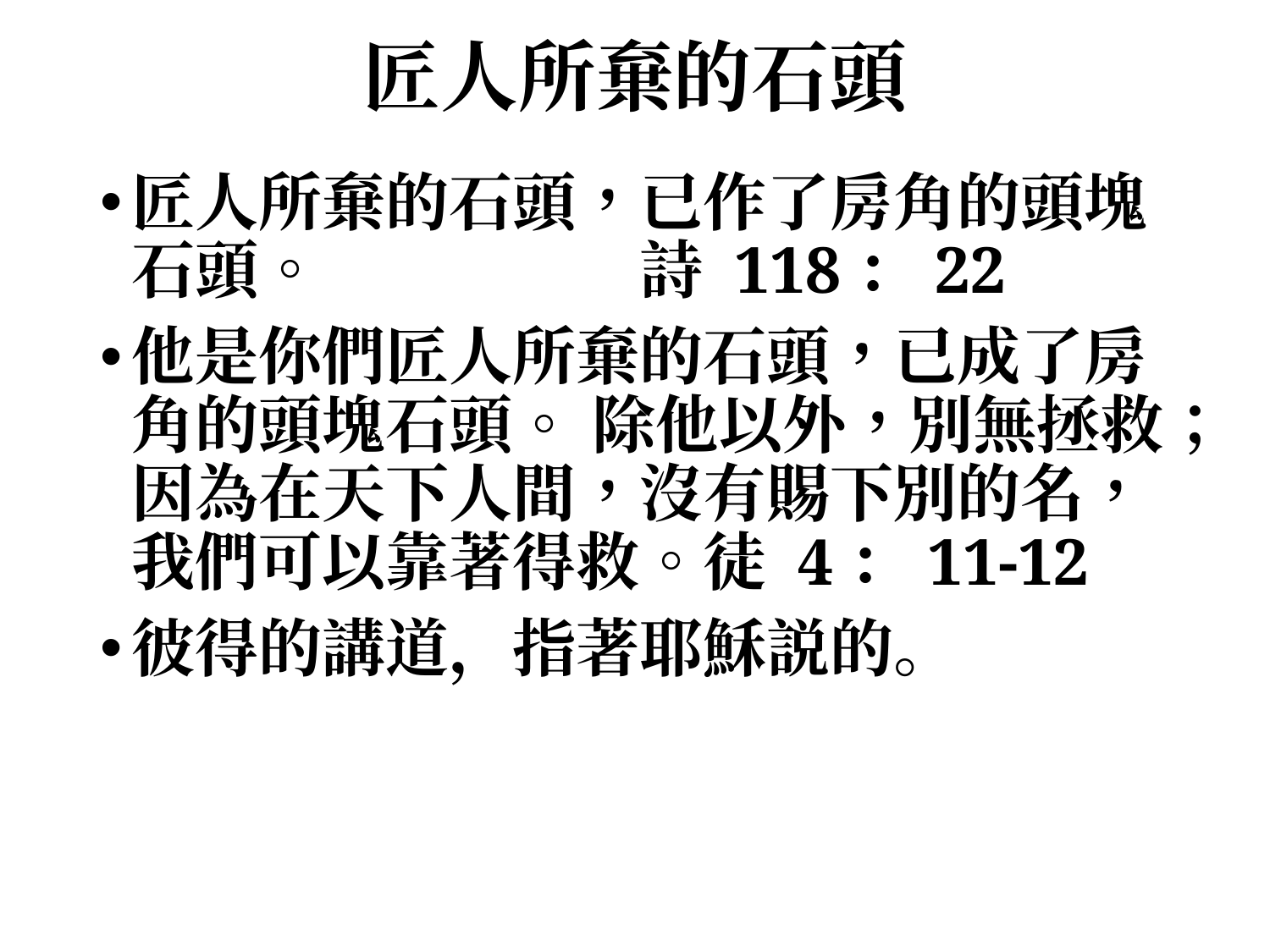

# 匠人所棄的石頭
匠人所棄的石頭，已作了房角的頭塊石頭。			詩 118：22
他是你們匠人所棄的石頭，已成了房角的頭塊石頭。 除他以外，別無拯救；因為在天下人間，沒有賜下別的名，我們可以靠著得救。徒 4：11-12
彼得的講道，指著耶穌説的。